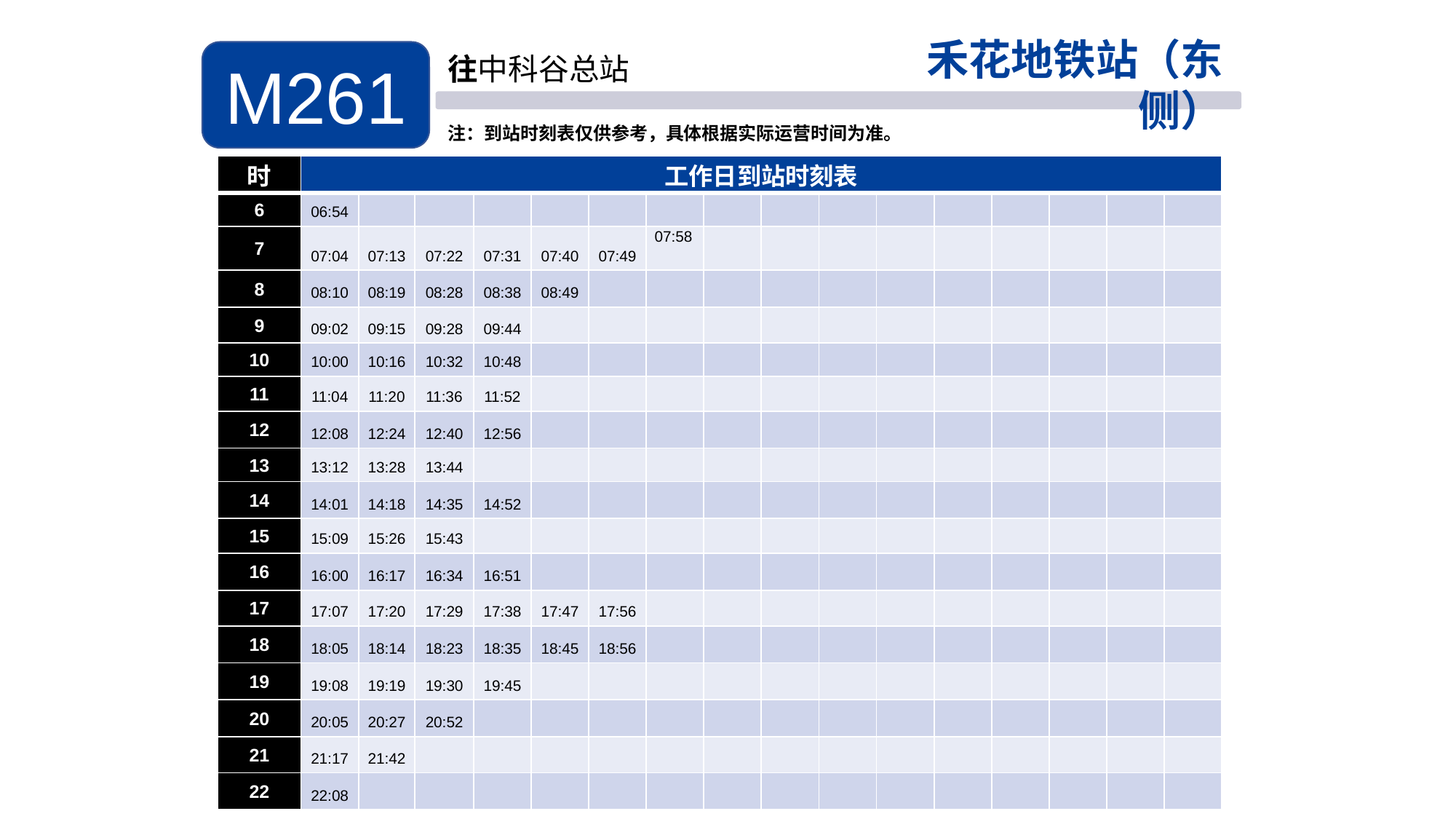

禾花地铁站（东侧）
M261
往中科谷总站

注：到站时刻表仅供参考，具体根据实际运营时间为准。
| 时 | 工作日到站时刻表 |  |  |  |  |  |  |  |  |  |  |  |  |  |  |  |
| --- | --- | --- | --- | --- | --- | --- | --- | --- | --- | --- | --- | --- | --- | --- | --- | --- |
| 6 | 06:54 |  |  |  |  |  |  |  |  |  |  |  |  |  |  |  |
| 7 | 07:04 | 07:13 | 07:22 | 07:31 | 07:40 | 07:49 | 07:58 |  |  |  |  |  |  |  |  |  |
| 8 | 08:10 | 08:19 | 08:28 | 08:38 | 08:49 |  |  |  |  |  |  |  |  |  |  |  |
| 9 | 09:02 | 09:15 | 09:28 | 09:44 |  |  |  |  |  |  |  |  |  |  |  |  |
| 10 | 10:00 | 10:16 | 10:32 | 10:48 |  |  |  |  |  |  |  |  |  |  |  |  |
| 11 | 11:04 | 11:20 | 11:36 | 11:52 |  |  |  |  |  |  |  |  |  |  |  |  |
| 12 | 12:08 | 12:24 | 12:40 | 12:56 |  |  |  |  |  |  |  |  |  |  |  |  |
| 13 | 13:12 | 13:28 | 13:44 |  |  |  |  |  |  |  |  |  |  |  |  |  |
| 14 | 14:01 | 14:18 | 14:35 | 14:52 |  |  |  |  |  |  |  |  |  |  |  |  |
| 15 | 15:09 | 15:26 | 15:43 |  |  |  |  |  |  |  |  |  |  |  |  |  |
| 16 | 16:00 | 16:17 | 16:34 | 16:51 |  |  |  |  |  |  |  |  |  |  |  |  |
| 17 | 17:07 | 17:20 | 17:29 | 17:38 | 17:47 | 17:56 |  |  |  |  |  |  |  |  |  |  |
| 18 | 18:05 | 18:14 | 18:23 | 18:35 | 18:45 | 18:56 |  |  |  |  |  |  |  |  |  |  |
| 19 | 19:08 | 19:19 | 19:30 | 19:45 |  |  |  |  |  |  |  |  |  |  |  |  |
| 20 | 20:05 | 20:27 | 20:52 |  |  |  |  |  |  |  |  |  |  |  |  |  |
| 21 | 21:17 | 21:42 |  |  |  |  |  |  |  |  |  |  |  |  |  |  |
| 22 | 22:08 |  |  |  |  |  |  |  |  |  |  |  |  |  |  |  |